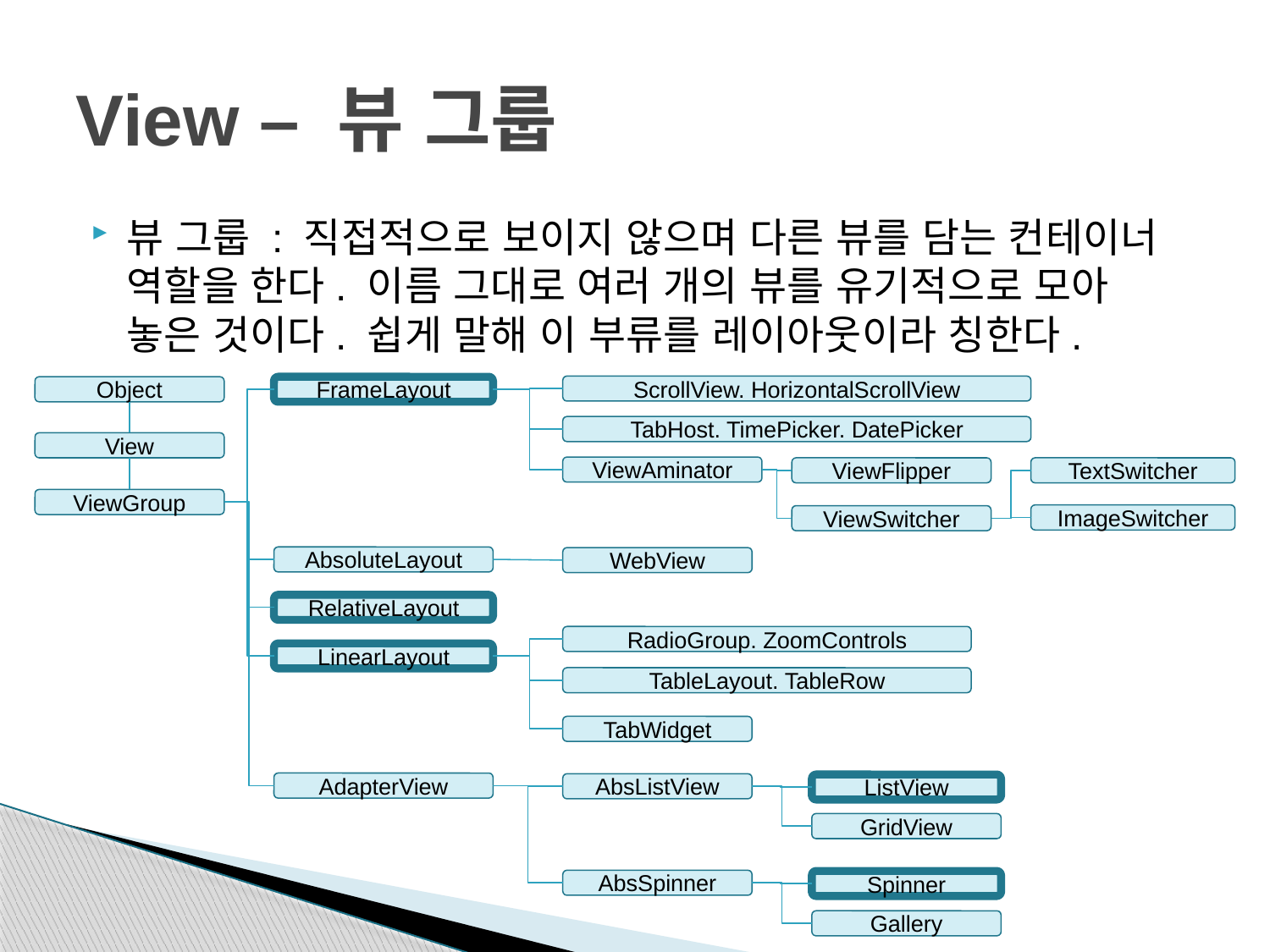

# View – 뷰 그룹
뷰 그룹 : 직접적으로 보이지 않으며 다른 뷰를 담는 컨테이너 역할을 한다. 이름 그대로 여러 개의 뷰를 유기적으로 모아 놓은 것이다. 쉽게 말해 이 부류를 레이아웃이라 칭한다.

ScrollView. HorizontalScrollView
Object
FrameLayout
TabHost. TimePicker. DatePicker
View
ViewAminator
ViewFlipper
TextSwitcher
ViewGroup
ImageSwitcher
ViewSwitcher
AbsoluteLayout
WebView
RelativeLayout
RadioGroup. ZoomControls
LinearLayout
TableLayout. TableRow
TabWidget
AdapterView
AbsListView
ListView
GridView
AbsSpinner
Spinner
Gallery